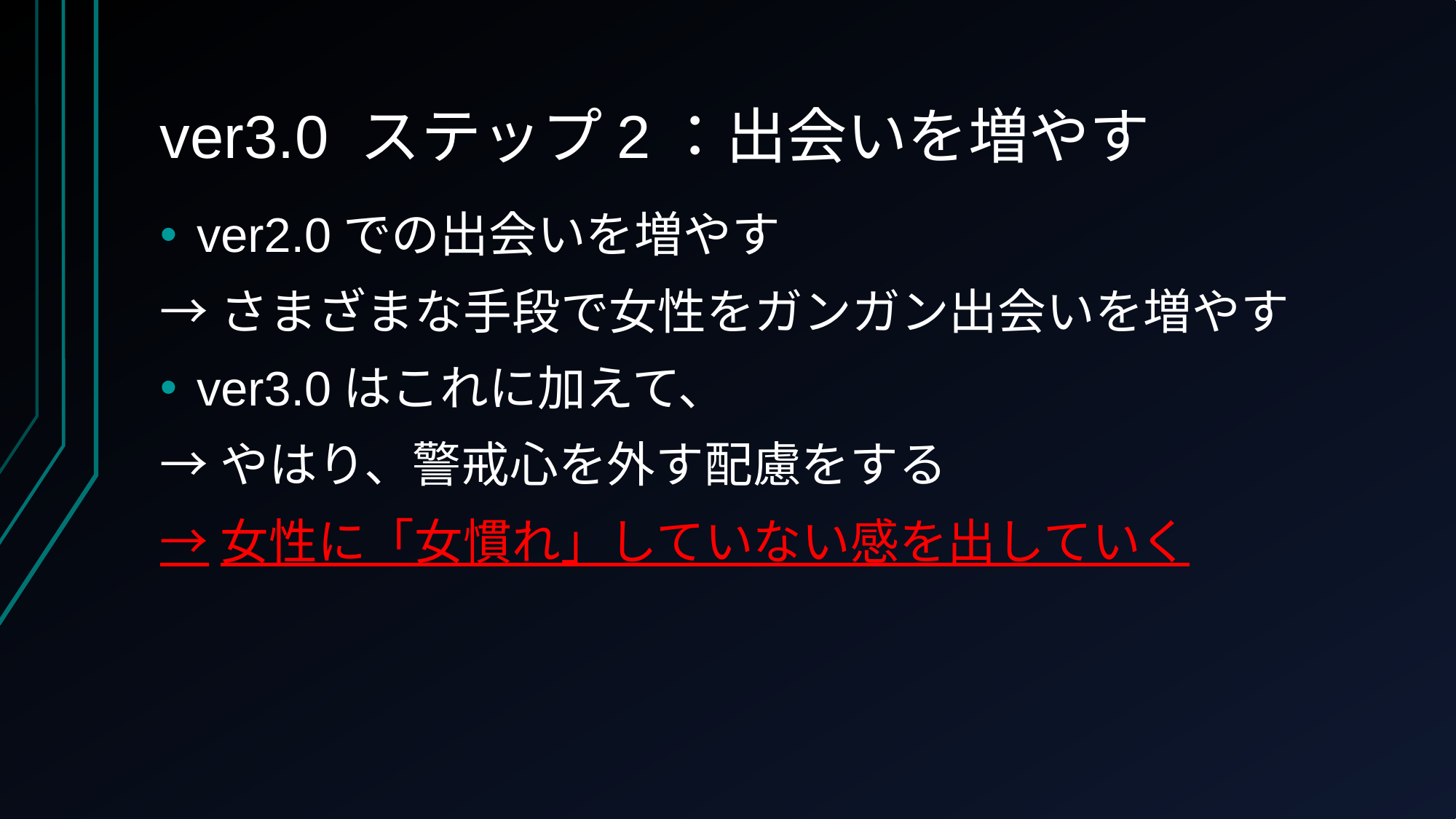

# ver3.0 ステップ2：出会いを増やす
ver2.0での出会いを増やす
→さまざまな手段で女性をガンガン出会いを増やす
ver3.0はこれに加えて、
→やはり、警戒心を外す配慮をする
→女性に「女慣れ」していない感を出していく